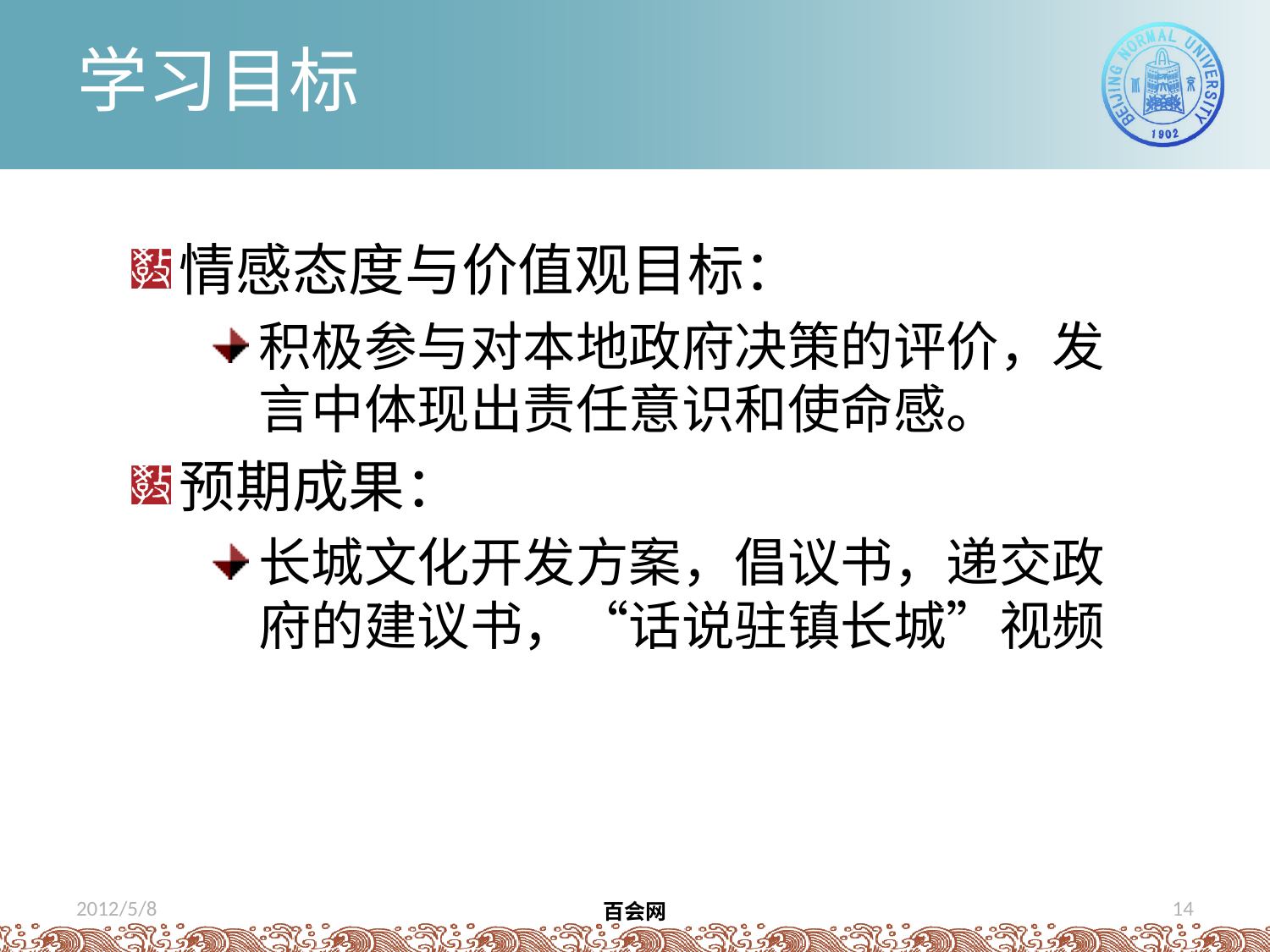

# 学习目标
情感态度与价值观目标：
积极参与对本地政府决策的评价，发言中体现出责任意识和使命感。
预期成果：
长城文化开发方案，倡议书，递交政府的建议书，“话说驻镇长城”视频

2012/5/8
14
百会网